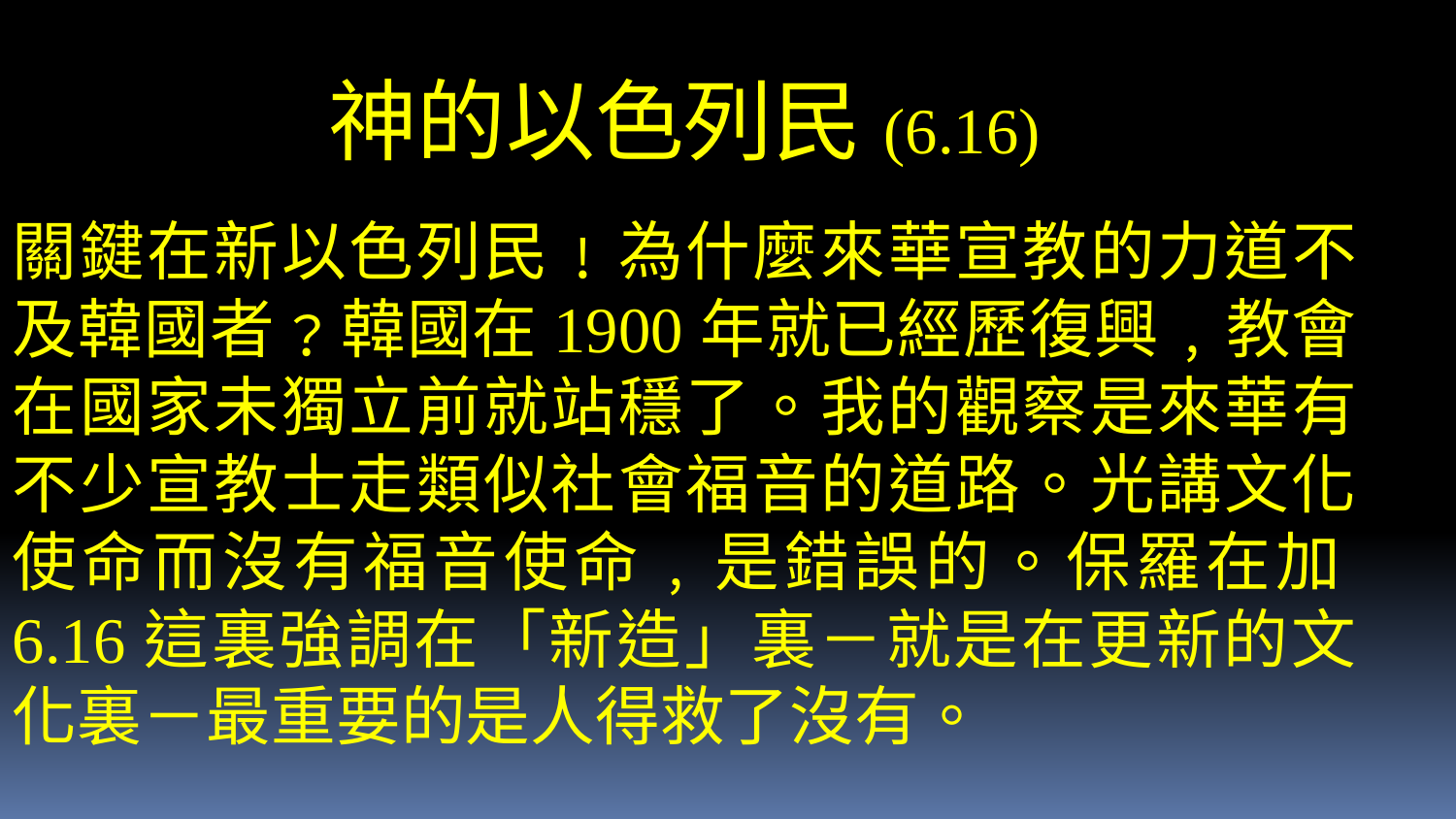

神的以色列民(6.16)

關鍵在新以色列民﹗為什麼來華宣教的力道不及韓國者﹖韓國在1900年就已經歷復興﹐教會在國家未獨立前就站穩了。我的觀察是來華有不少宣教士走類似社會福音的道路。光講文化使命而沒有福音使命﹐是錯誤的。保羅在加6.16這裏強調在「新造」裏－就是在更新的文化裏－最重要的是人得救了沒有。